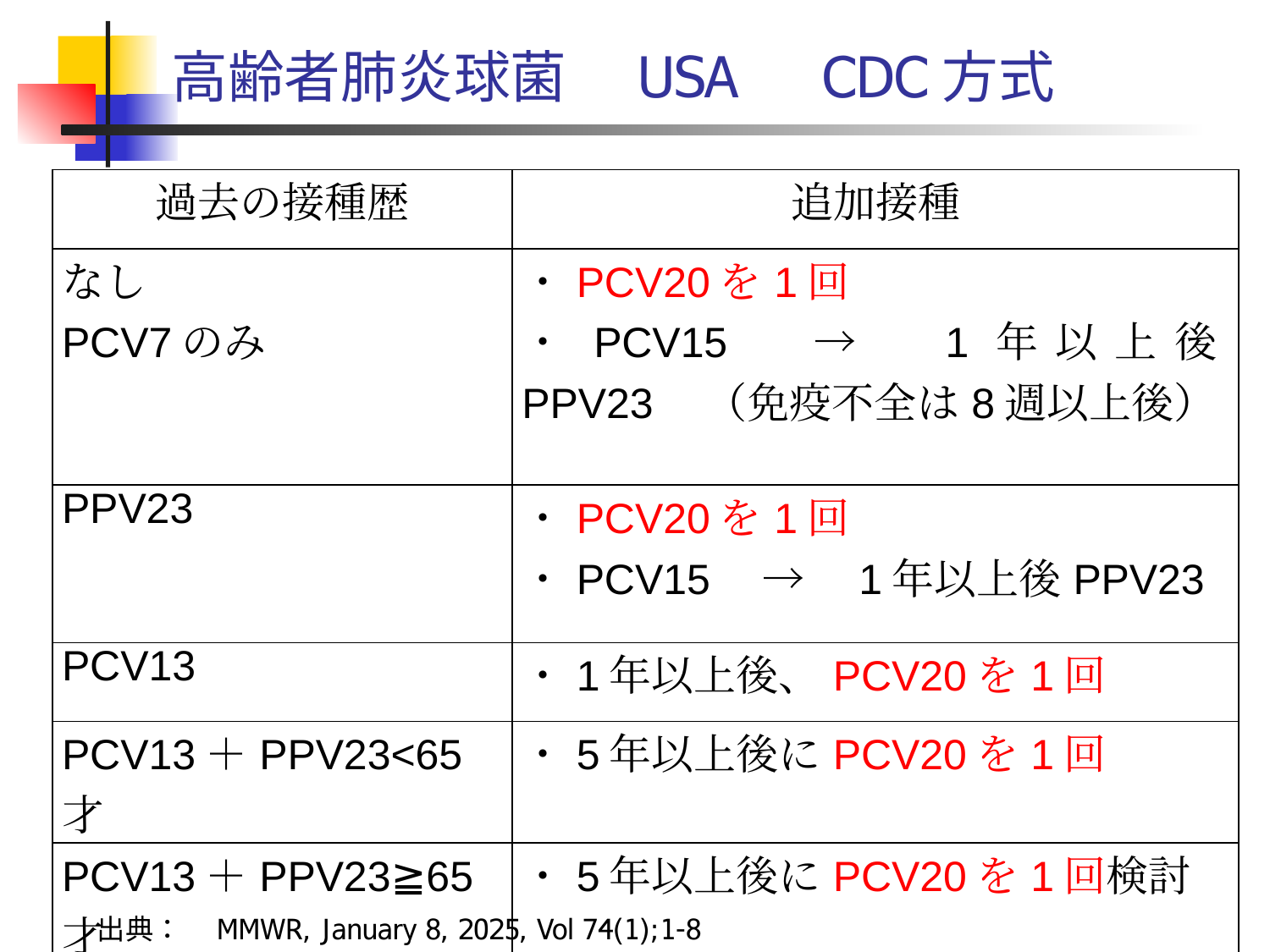

# 高齢者肺炎球菌　USA　CDC方式

| 過去の接種歴 | 追加接種 |
| --- | --- |
| なし PCV7のみ | ・PCV20を1回 ・PCV15　→　1年以上後PPV23　（免疫不全は8週以上後） |
| PPV23 | ・PCV20を1回 ・PCV15　→　1年以上後PPV23 |
| PCV13 | ・1年以上後、PCV20を1回 |
| PCV13＋PPV23<65才 | ・5年以上後にPCV20を1回 |
| PCV13＋PPV23≧65才 | ・5年以上後にPCV20を1回検討 |
出典：　MMWR, January 8, 2025, Vol 74(1);1-8